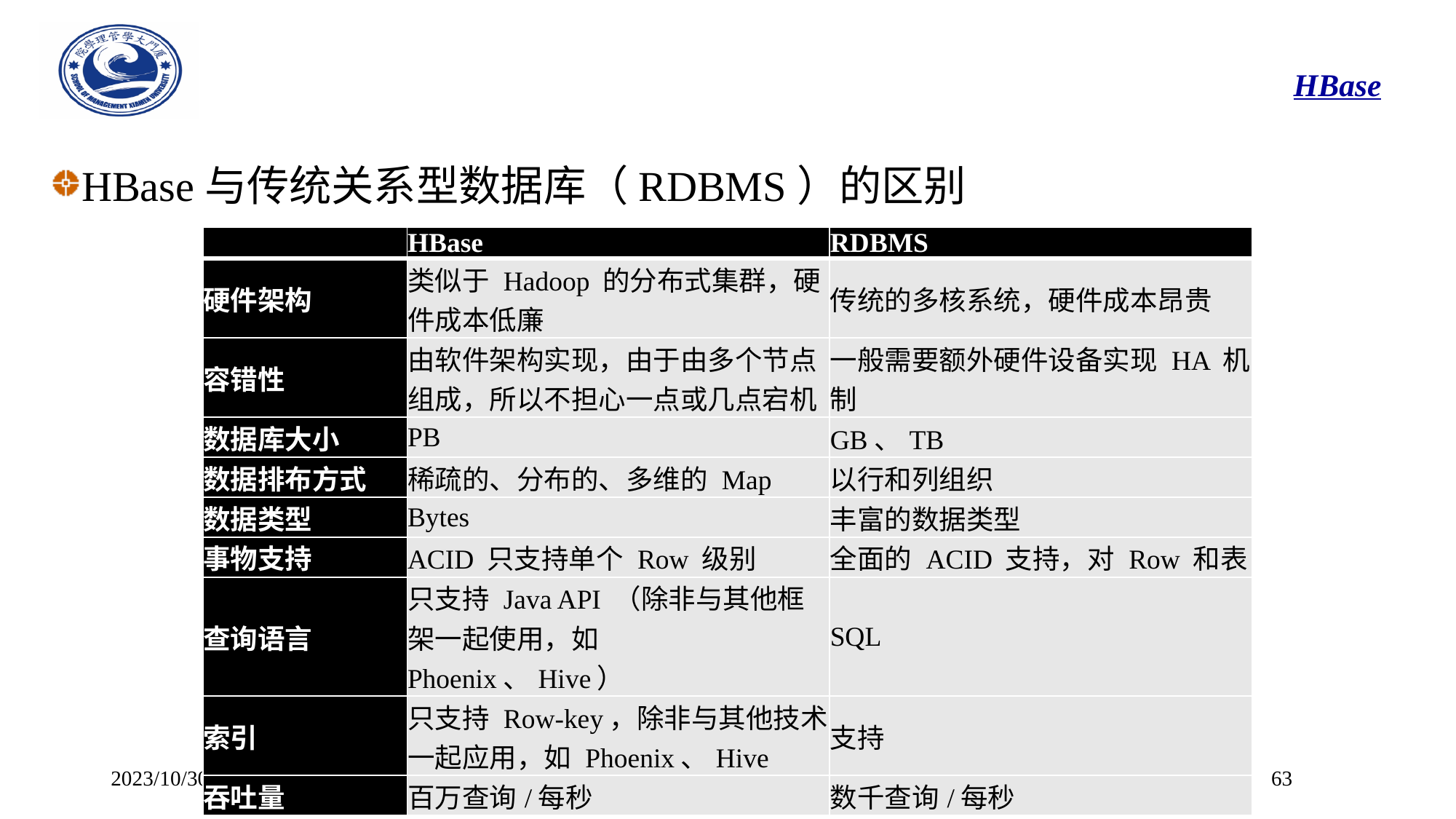

# HBase
HBase与传统关系型数据库（RDBMS）的区别
|  | HBase | RDBMS |
| --- | --- | --- |
| 硬件架构 | 类似于 Hadoop 的分布式集群，硬件成本低廉 | 传统的多核系统，硬件成本昂贵 |
| 容错性 | 由软件架构实现，由于由多个节点组成，所以不担心一点或几点宕机 | 一般需要额外硬件设备实现 HA 机制 |
| 数据库大小 | PB | GB、TB |
| 数据排布方式 | 稀疏的、分布的、多维的 Map | 以行和列组织 |
| 数据类型 | Bytes | 丰富的数据类型 |
| 事物支持 | ACID 只支持单个 Row 级别 | 全面的 ACID 支持，对 Row 和表 |
| 查询语言 | 只支持 Java API （除非与其他框架一起使用，如 Phoenix、Hive） | SQL |
| 索引 | 只支持 Row-key，除非与其他技术一起应用，如 Phoenix、Hive | 支持 |
| 吞吐量 | 百万查询/每秒 | 数千查询/每秒 |
2023/10/30
大数据分析基础 (By Dr. Fang)
63